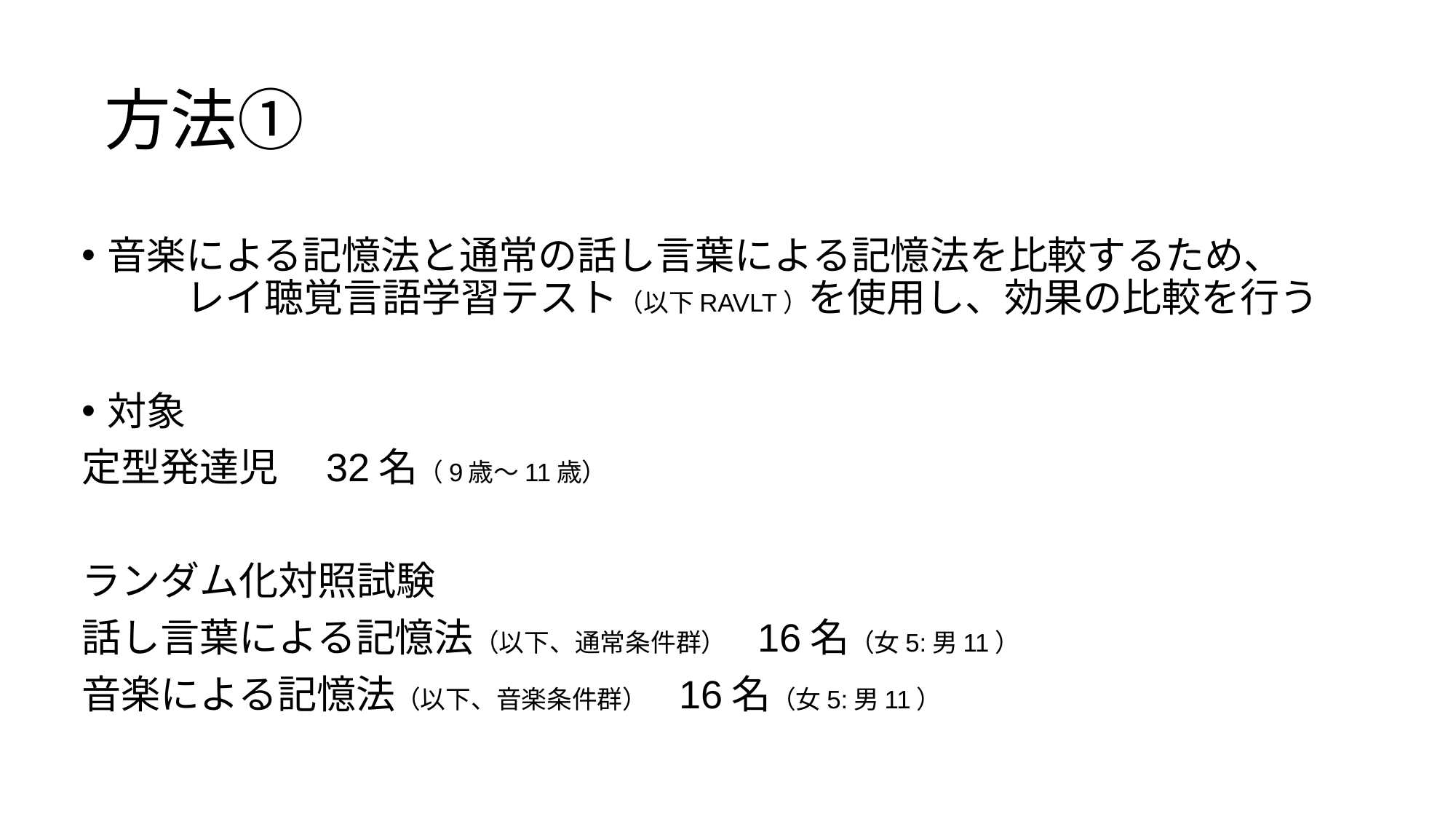

# 方法①
音楽による記憶法と通常の話し言葉による記憶法を比較するため、　　　　レイ聴覚言語学習テスト（以下RAVLT）を使用し、効果の比較を行う

対象
定型発達児　32名（9歳～11歳）

ランダム化対照試験
話し言葉による記憶法（以下、通常条件群）　16名（女5:男11）
音楽による記憶法（以下、音楽条件群）　16名（女5:男11）